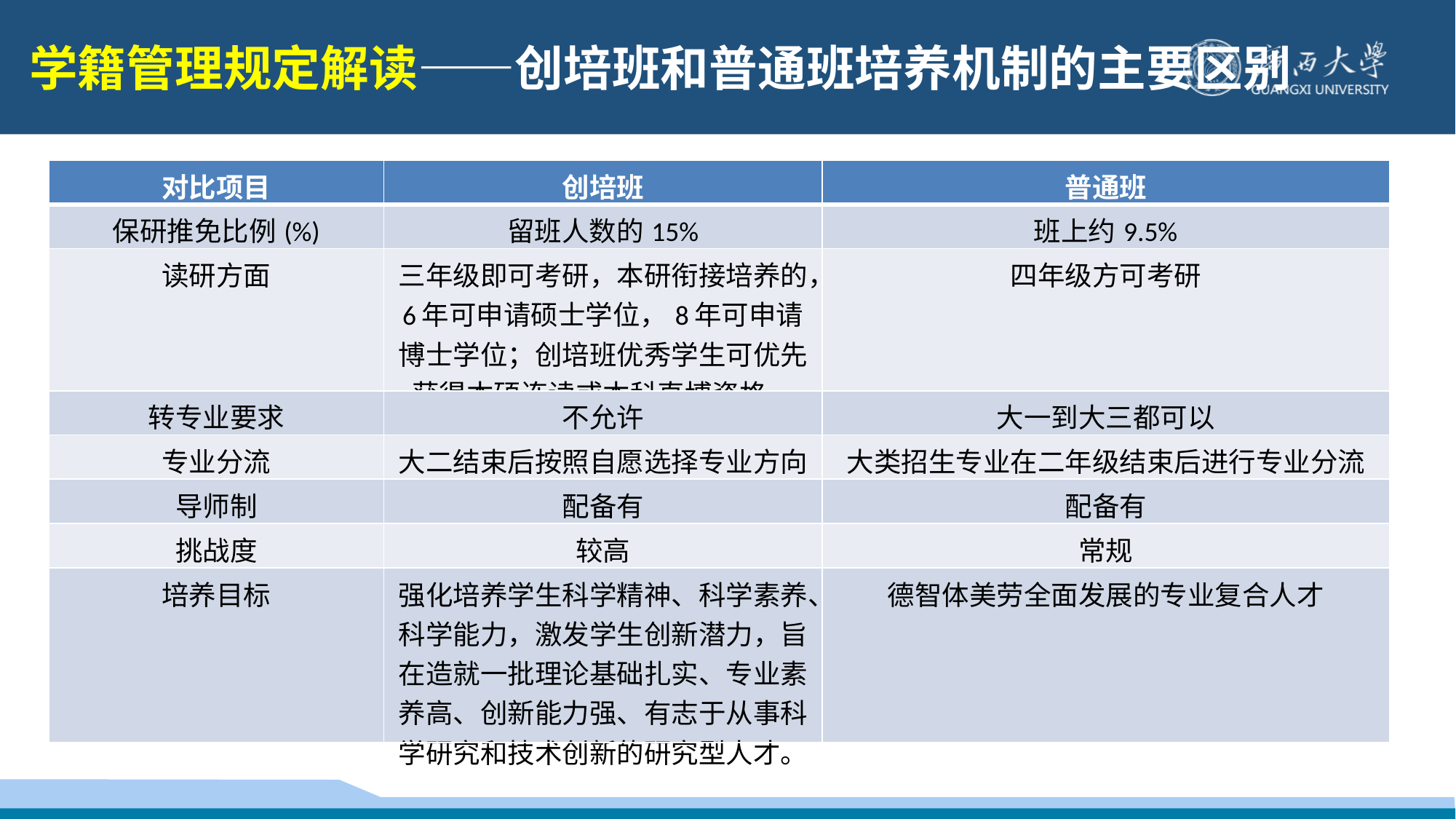

学籍管理规定解读——创培班和普通班培养机制的主要区别
| 对比项目 | 创培班 | 普通班 |
| --- | --- | --- |
| 保研推免比例(%) | 留班人数的15% | 班上约9.5% |
| 读研方面 | 三年级即可考研，本研衔接培养的，6年可申请硕士学位，8年可申请博士学位；创培班优秀学生可优先获得本硕连读或本科直博资格。 | 四年级方可考研 |
| 转专业要求 | 不允许 | 大一到大三都可以 |
| 专业分流 | 大二结束后按照自愿选择专业方向 | 大类招生专业在二年级结束后进行专业分流 |
| 导师制 | 配备有 | 配备有 |
| 挑战度 | 较高 | 常规 |
| 培养目标 | 强化培养学生科学精神、科学素养、科学能力，激发学生创新潜力，旨在造就一批理论基础扎实、专业素养高、创新能力强、有志于从事科学研究和技术创新的研究型人才。 | 德智体美劳全面发展的专业复合人才 |